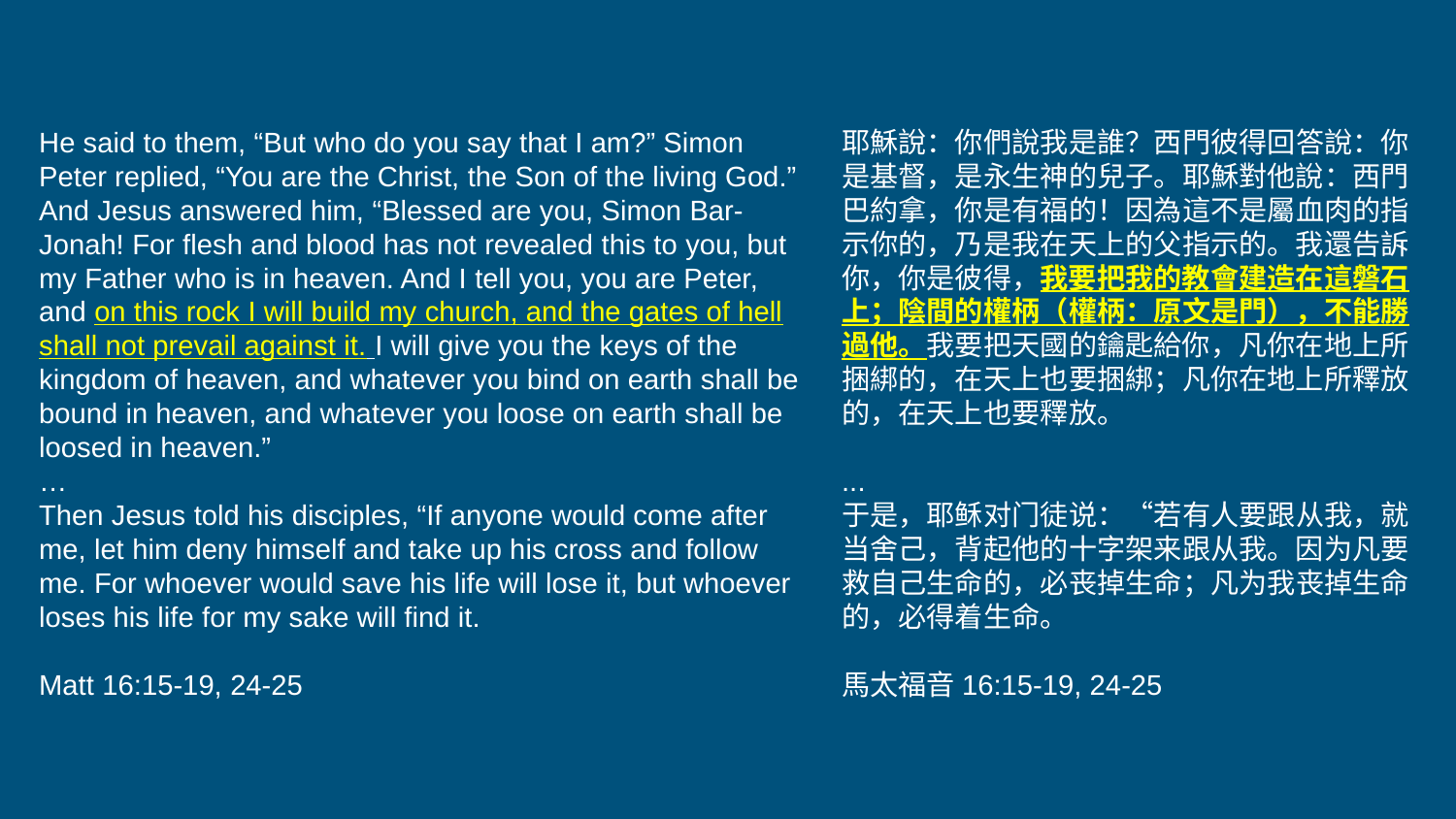

# He said to them, “But who do you say that I am?” Simon Peter replied, “You are the Christ, the Son of the living God.” And Jesus answered him, “Blessed are you, Simon Bar-Jonah! For flesh and blood has not revealed this to you, but my Father who is in heaven. And I tell you, you are Peter, and on this rock I will build my church, and the gates of hell shall not prevail against it. I will give you the keys of the kingdom of heaven, and whatever you bind on earth shall be bound in heaven, and whatever you loose on earth shall be loosed in heaven.”
…
Then Jesus told his disciples, “If anyone would come after me, let him deny himself and take up his cross and follow me. For whoever would save his life will lose it, but whoever loses his life for my sake will find it.

Matt 16:15-19, 24-25
耶穌說：你們說我是誰？西門彼得回答說：你是基督，是永生神的兒子。耶穌對他說：西門巴約拿，你是有福的！因為這不是屬血肉的指示你的，乃是我在天上的父指示的。我還告訴你，你是彼得，我要把我的教會建造在這磐石上；陰間的權柄（權柄：原文是門），不能勝過他。我要把天國的鑰匙給你，凡你在地上所捆綁的，在天上也要捆綁；凡你在地上所釋放的，在天上也要釋放。

...
于是，耶稣对门徒说：“若有人要跟从我，就当舍己，背起他的十字架来跟从我。因为凡要救自己生命的，必丧掉生命；凡为我丧掉生命的，必得着生命。

馬太福音16:15-19, 24-25